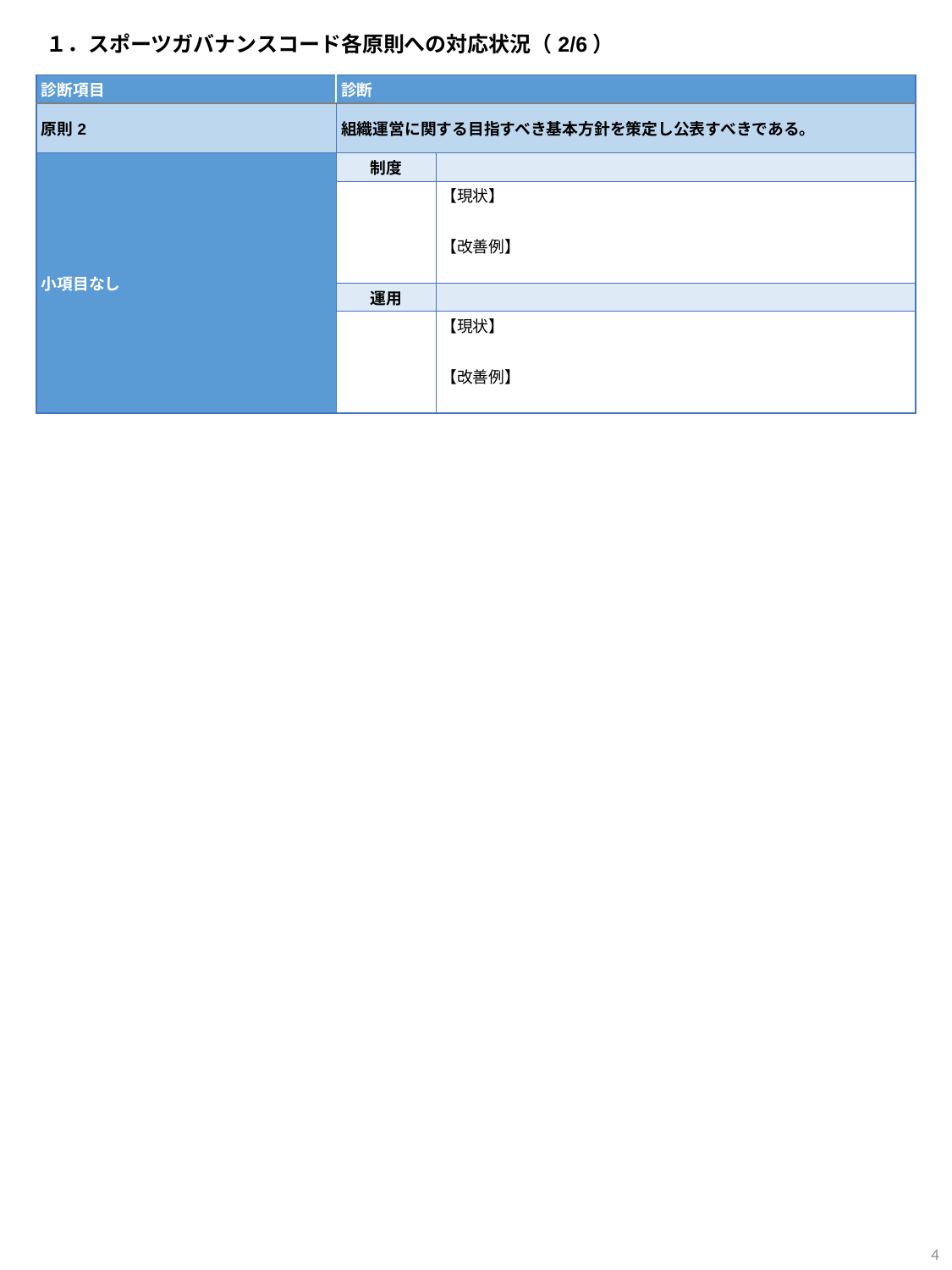

１．スポーツガバナンスコード各原則への対応状況（2/6）
| 診断項目 | 診断 |  |
| --- | --- | --- |
| 原則2 | 組織運営に関する目指すべき基本方針を策定し公表すべきである。 |  |
| 小項目なし | 制度 |  |
|  |  | 【現状】 |
|  |  |  |
|  |  | 【改善例】 |
|  |  |  |
|  | 運用 |  |
|  |  | 【現状】 |
|  |  |  |
|  |  | 【改善例】 |
|  |  |  |
4